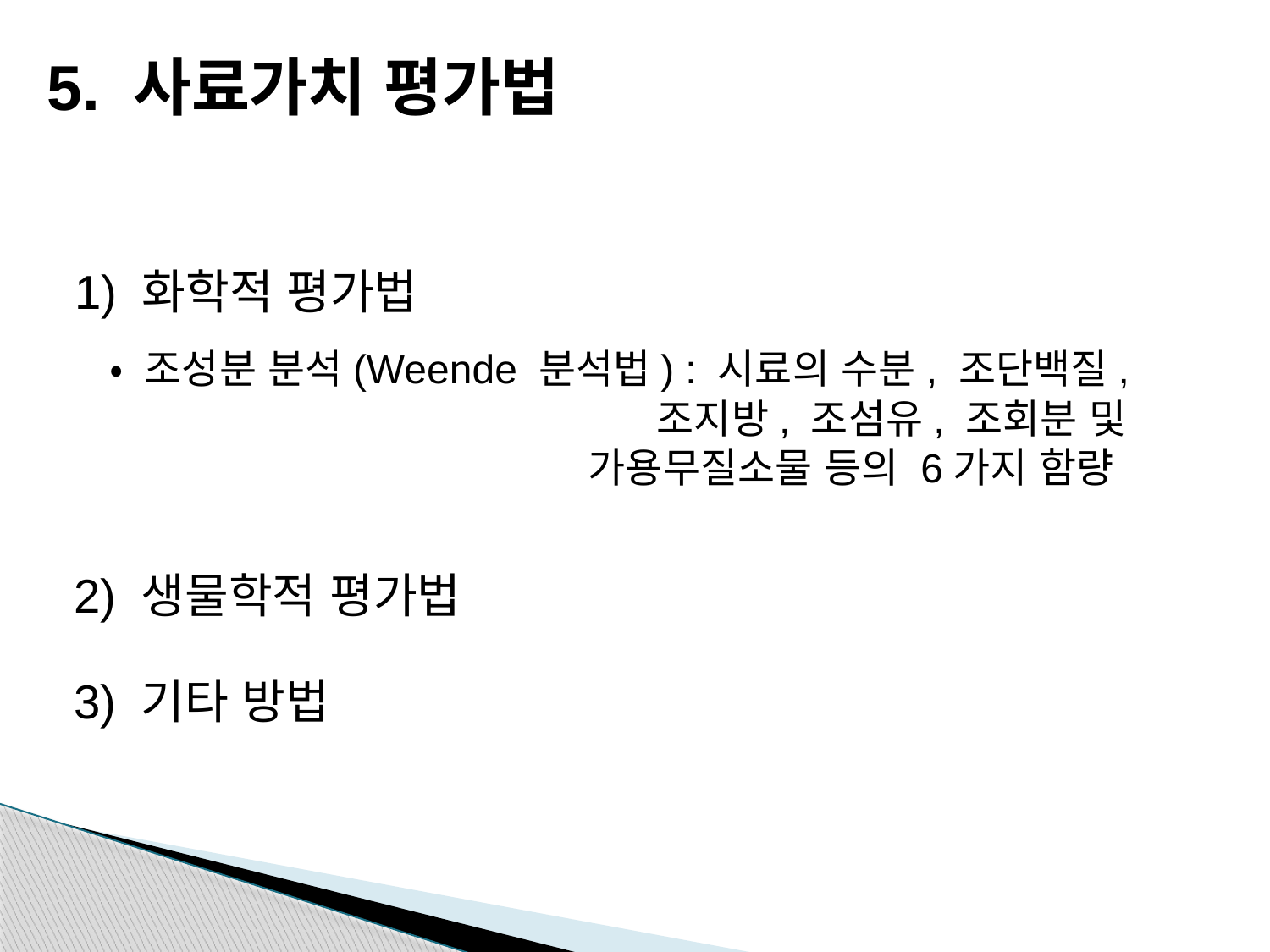

# 5. 사료가치 평가법

  1) 화학적 평가법

• 조성분 분석(Weende 분석법) : 시료의 수분, 조단백질,
                                               조지방, 조섬유, 조회분 및
                                         가용무질소물 등의 6가지 함량

  2) 생물학적 평가법

  3) 기타 방법